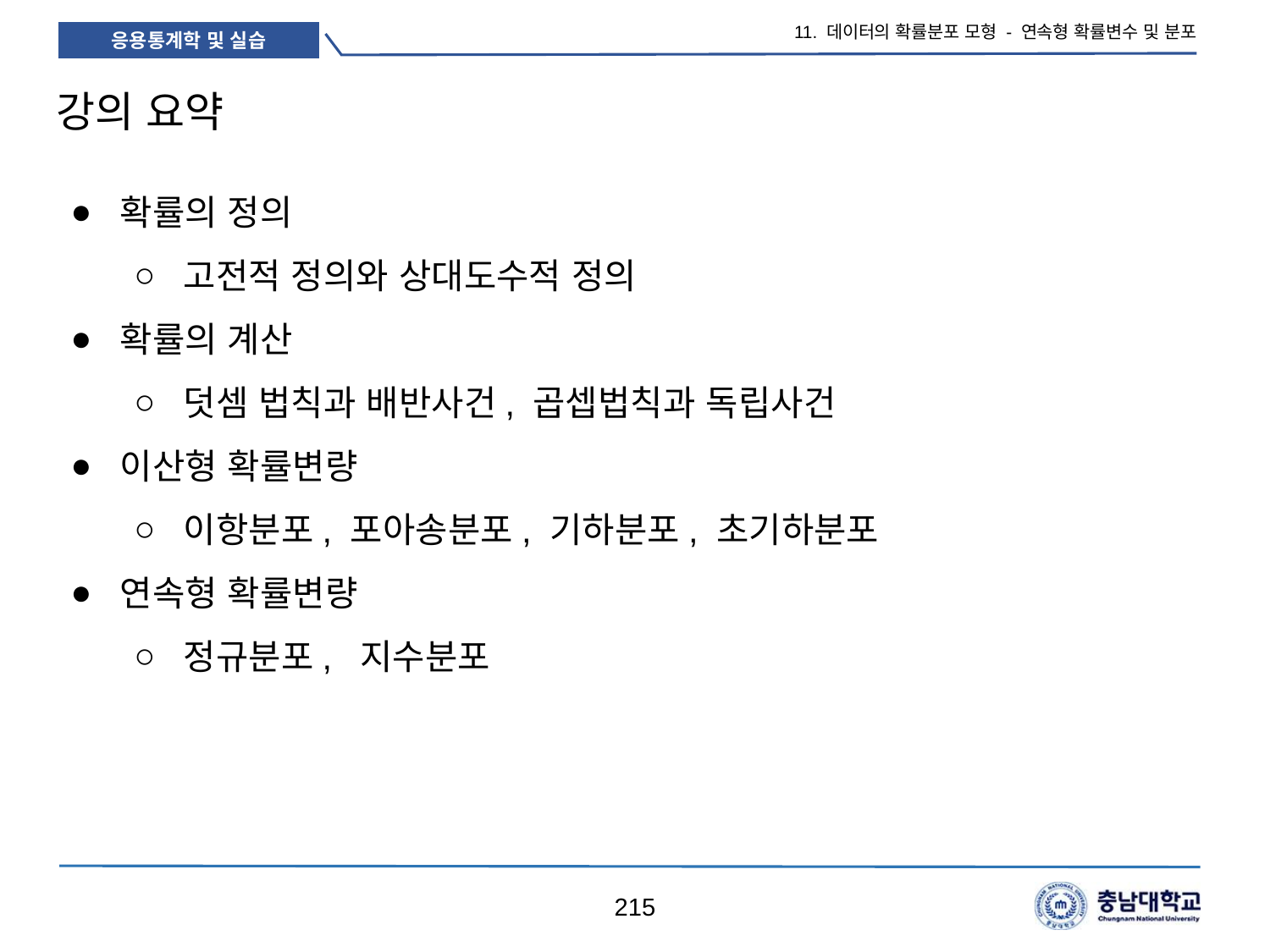

11. 데이터의 확률분포 모형 - 연속형 확률변수 및 분포
# 강의 요약
확률의 정의
고전적 정의와 상대도수적 정의
확률의 계산
덧셈 법칙과 배반사건, 곱셉법칙과 독립사건
이산형 확률변량
이항분포, 포아송분포, 기하분포, 초기하분포
연속형 확률변량
정규분포,  지수분포
215